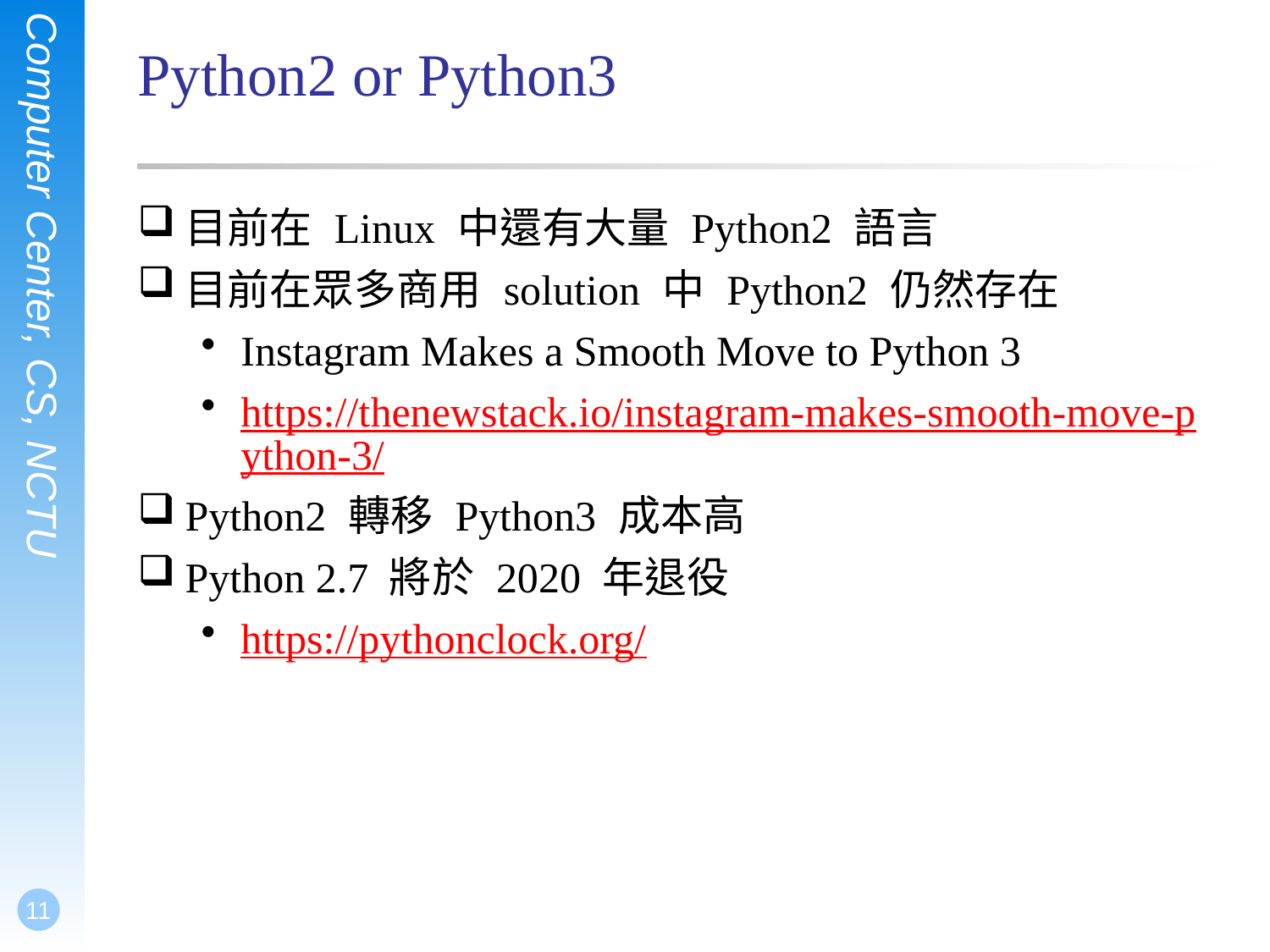

# Python2 or Python3
目前在 Linux 中還有大量 Python2 語言
目前在眾多商用 solution 中 Python2 仍然存在
Instagram Makes a Smooth Move to Python 3
https://thenewstack.io/instagram-makes-smooth-move-python-3/
Python2 轉移 Python3 成本高
Python 2.7 將於 2020 年退役
https://pythonclock.org/